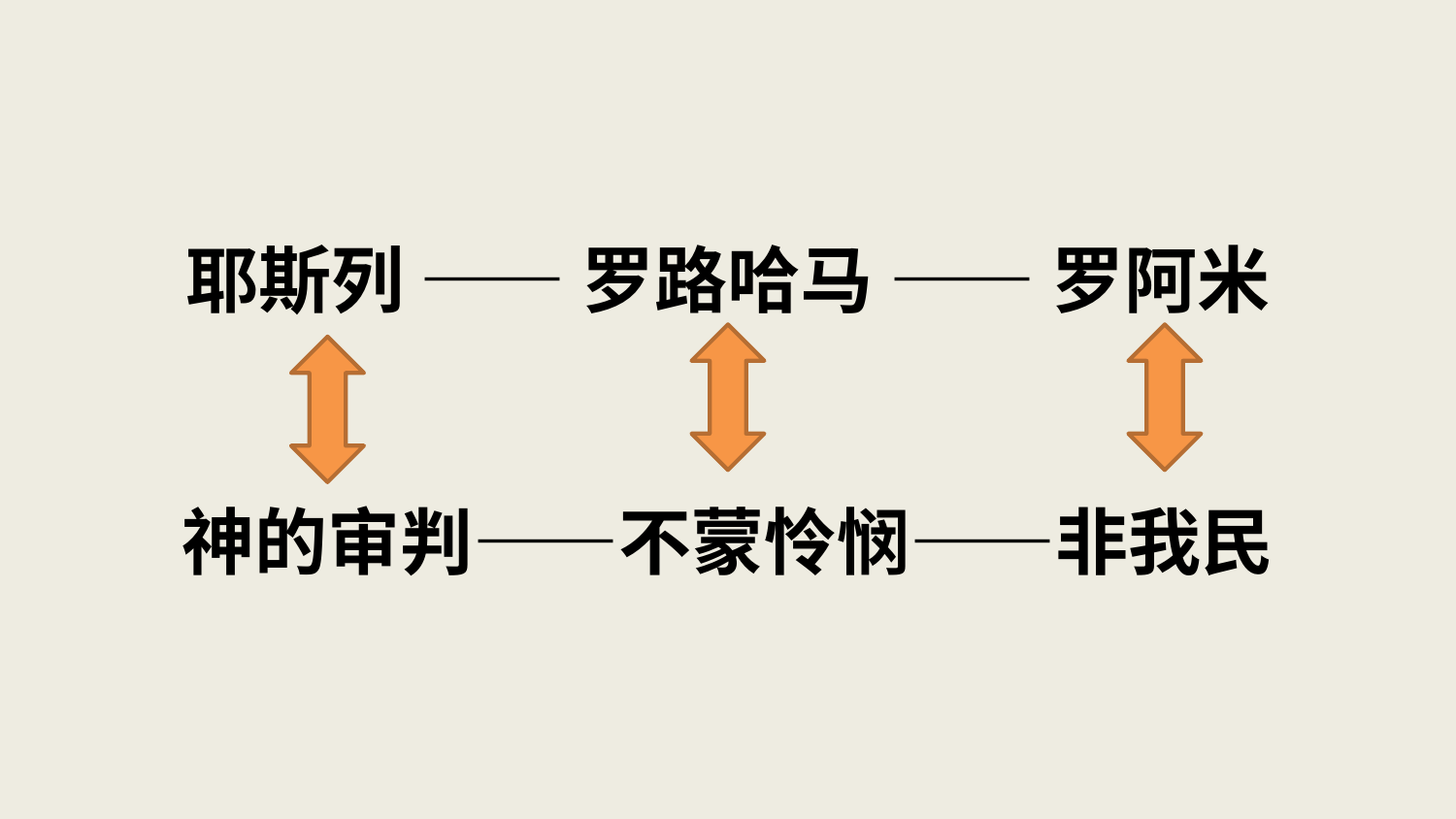

# 耶斯列 —— 罗路哈马 —— 罗阿米 神的审判——不蒙怜悯——非我民